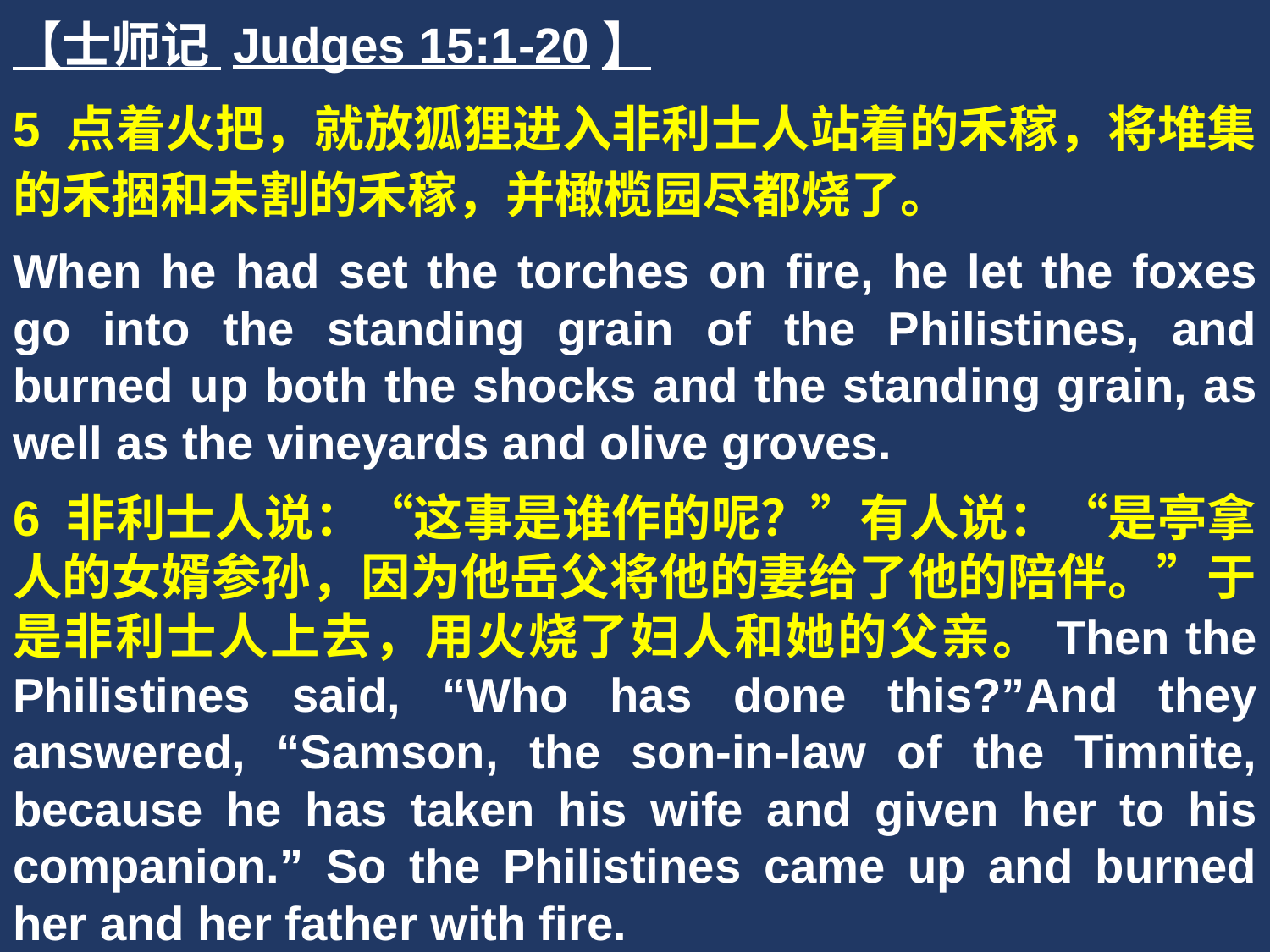

【士师记 Judges 15:1-20】
5 点着火把，就放狐狸进入非利士人站着的禾稼，将堆集的禾捆和未割的禾稼，并橄榄园尽都烧了。
When he had set the torches on fire, he let the foxes go into the standing grain of the Philistines, and burned up both the shocks and the standing grain, as well as the vineyards and olive groves.
6 非利士人说：“这事是谁作的呢？”有人说：“是亭拿人的女婿参孙，因为他岳父将他的妻给了他的陪伴。”于是非利士人上去，用火烧了妇人和她的父亲。Then the Philistines said, “Who has done this?”And they answered, “Samson, the son-in-law of the Timnite, because he has taken his wife and given her to his companion.” So the Philistines came up and burned her and her father with fire.